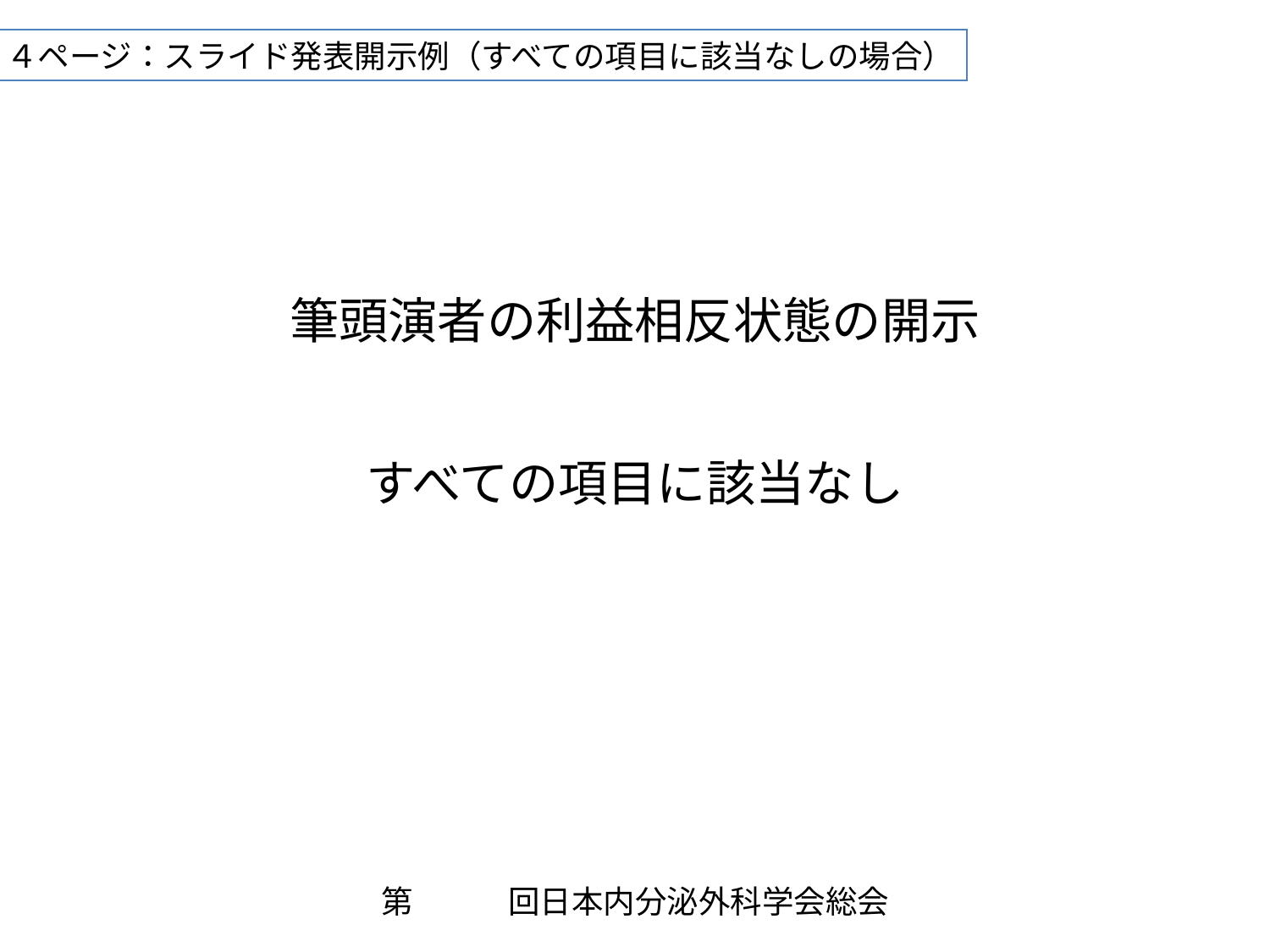

４ページ：スライド発表開示例（すべての項目に該当なしの場合）
筆頭演者の利益相反状態の開示
すべての項目に該当なし
第　　　回日本内分泌外科学会総会